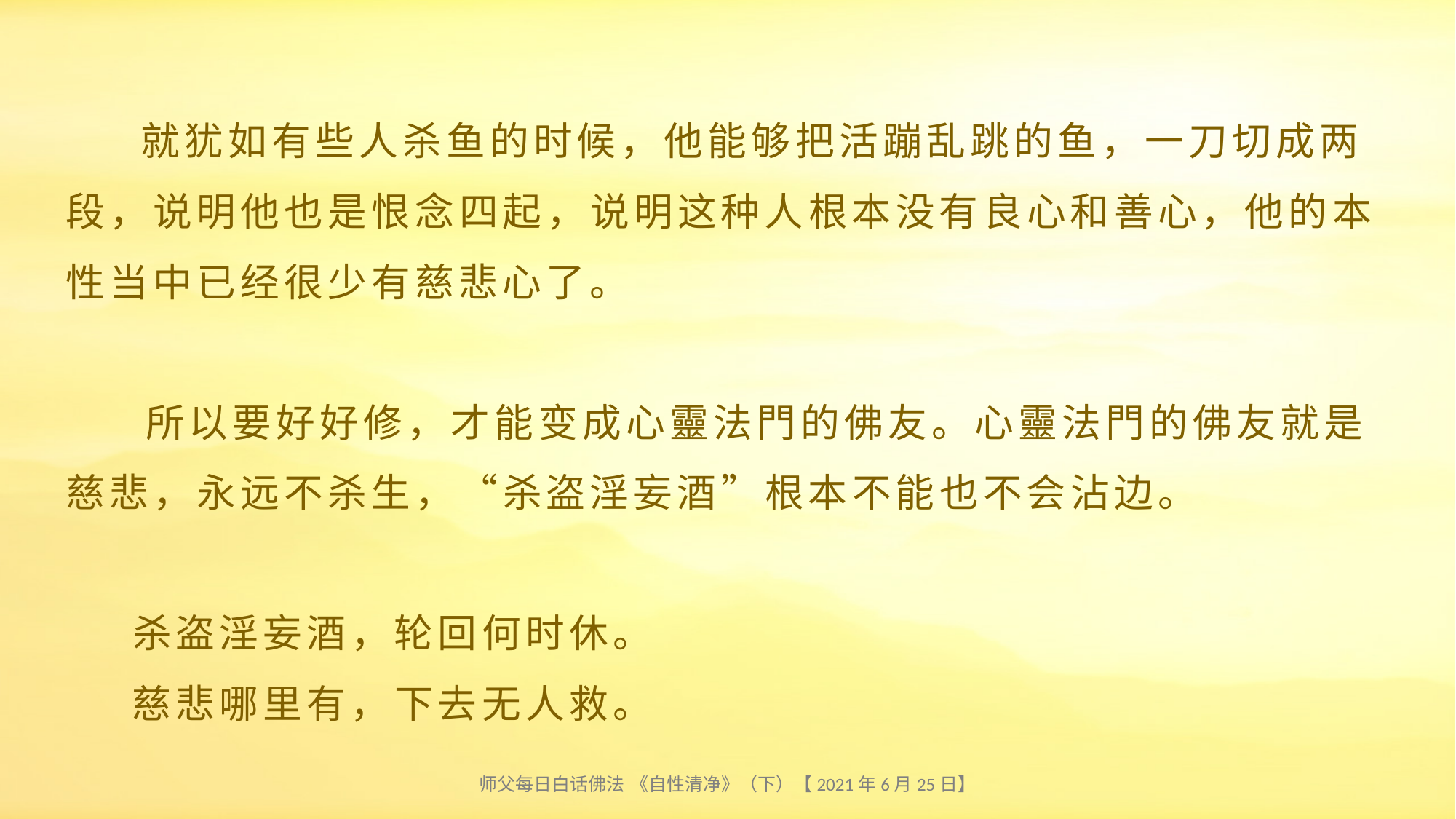

# 就犹如有些人杀鱼的时候，他能够把活蹦乱跳的鱼，一刀切成两段，说明他也是恨念四起，说明这种人根本没有良心和善心，他的本性当中已经很少有慈悲心了。 所以要好好修，才能变成心靈法門的佛友。心靈法門的佛友就是慈悲，永远不杀生，“杀盗淫妄酒”根本不能也不会沾边。 杀盗淫妄酒，轮回何时休。 慈悲哪里有，下去无人救。
师父每日白话佛法 《自性清净》（下）【2021年6月25日】